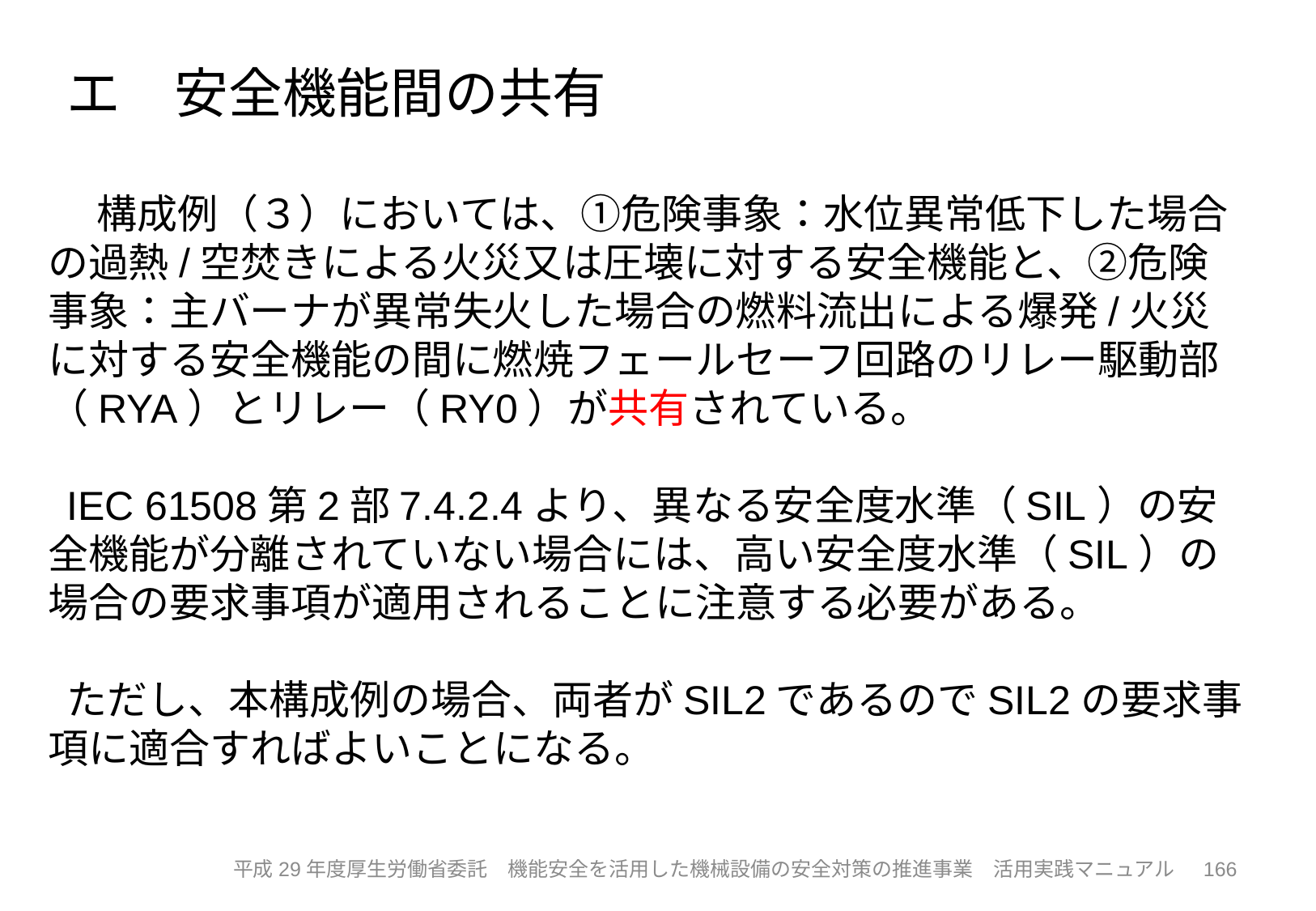

エ　安全機能間の共有

　構成例（３）においては、①危険事象：水位異常低下した場合の過熱/空焚きによる火災又は圧壊に対する安全機能と、②危険事象：主バーナが異常失火した場合の燃料流出による爆発/火災に対する安全機能の間に燃焼フェールセーフ回路のリレー駆動部（RYA）とリレー（RY0）が共有されている。

IEC 61508第2部7.4.2.4より、異なる安全度水準（SIL）の安全機能が分離されていない場合には、高い安全度水準（SIL）の場合の要求事項が適用されることに注意する必要がある。

ただし、本構成例の場合、両者がSIL2であるのでSIL2の要求事項に適合すればよいことになる。

166
平成29年度厚生労働省委託　機能安全を活用した機械設備の安全対策の推進事業　活用実践マニュアル